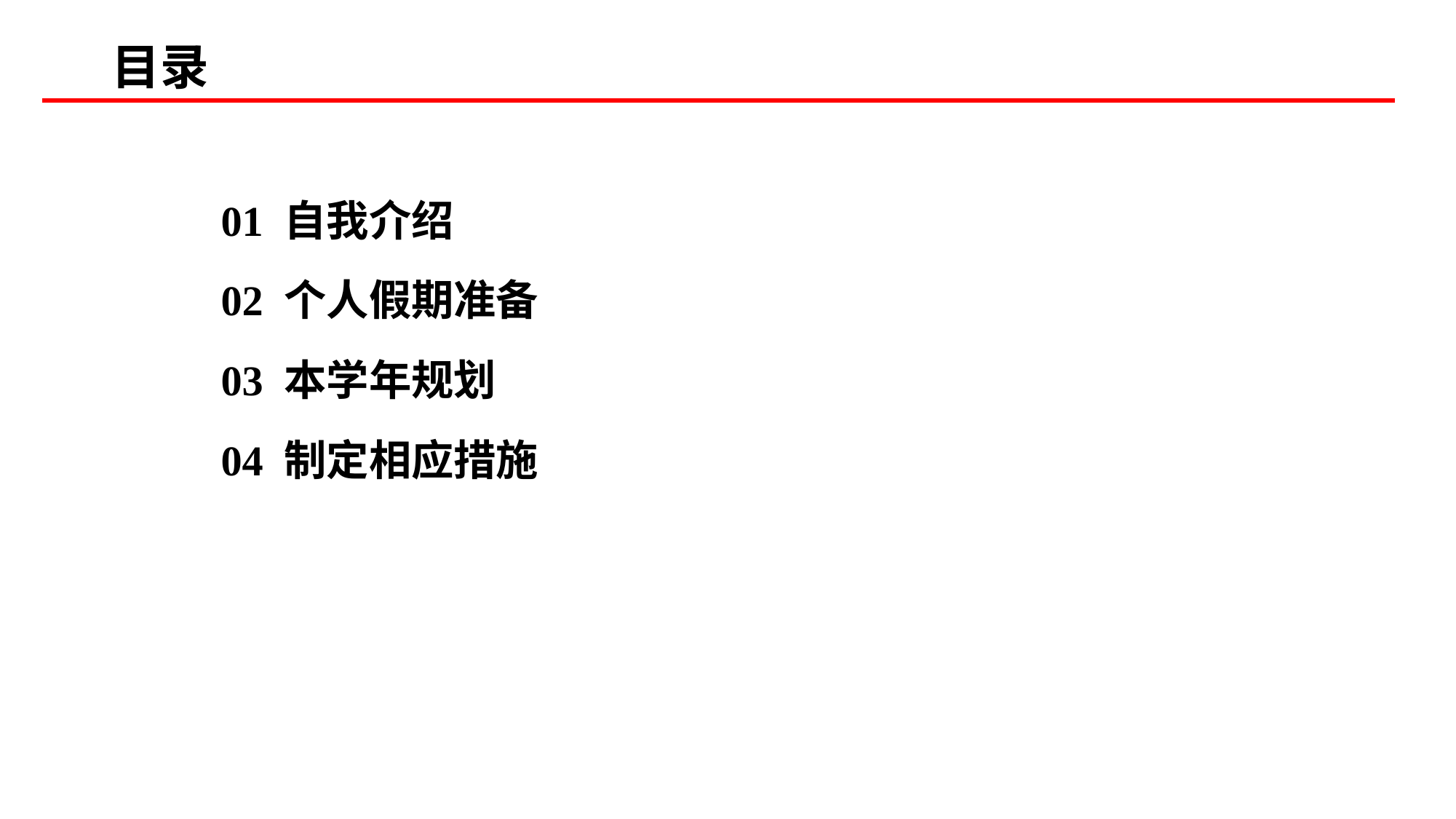

目录
01 自我介绍
02 个人假期准备
03 本学年规划
04 制定相应措施